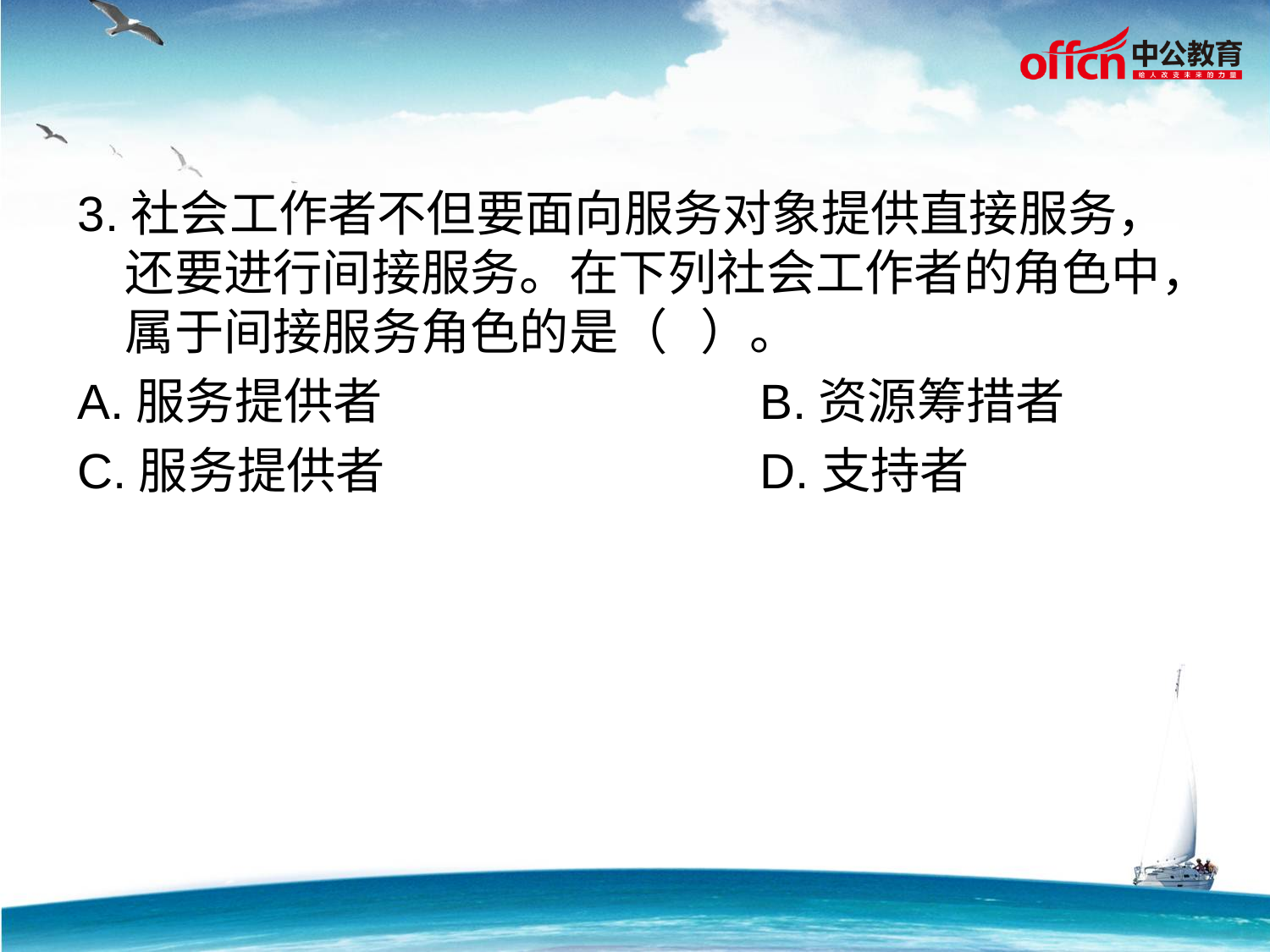

3.社会工作者不但要面向服务对象提供直接服务，还要进行间接服务。在下列社会工作者的角色中，属于间接服务角色的是（   ）。
A.服务提供者			B.资源筹措者
C.服务提供者			D.支持者